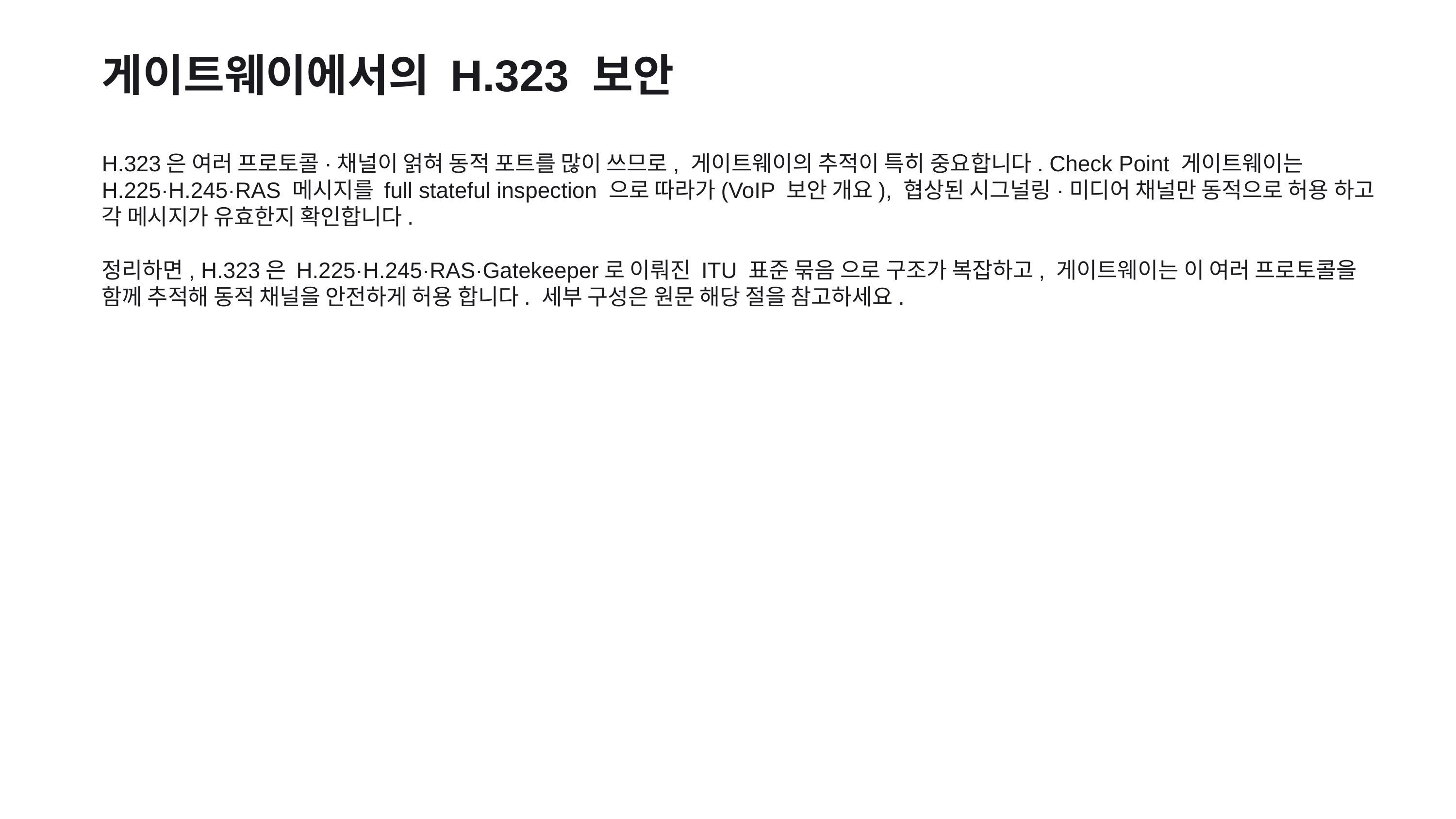

게이트웨이에서의 H.323 보안
H.323은 여러 프로토콜·채널이 얽혀 동적 포트를 많이 쓰므로, 게이트웨이의 추적이 특히 중요합니다. Check Point 게이트웨이는 H.225·H.245·RAS 메시지를 full stateful inspection 으로 따라가(VoIP 보안 개요), 협상된 시그널링·미디어 채널만 동적으로 허용 하고 각 메시지가 유효한지 확인합니다.

정리하면, H.323은 H.225·H.245·RAS·Gatekeeper로 이뤄진 ITU 표준 묶음 으로 구조가 복잡하고, 게이트웨이는 이 여러 프로토콜을 함께 추적해 동적 채널을 안전하게 허용 합니다. 세부 구성은 원문 해당 절을 참고하세요.